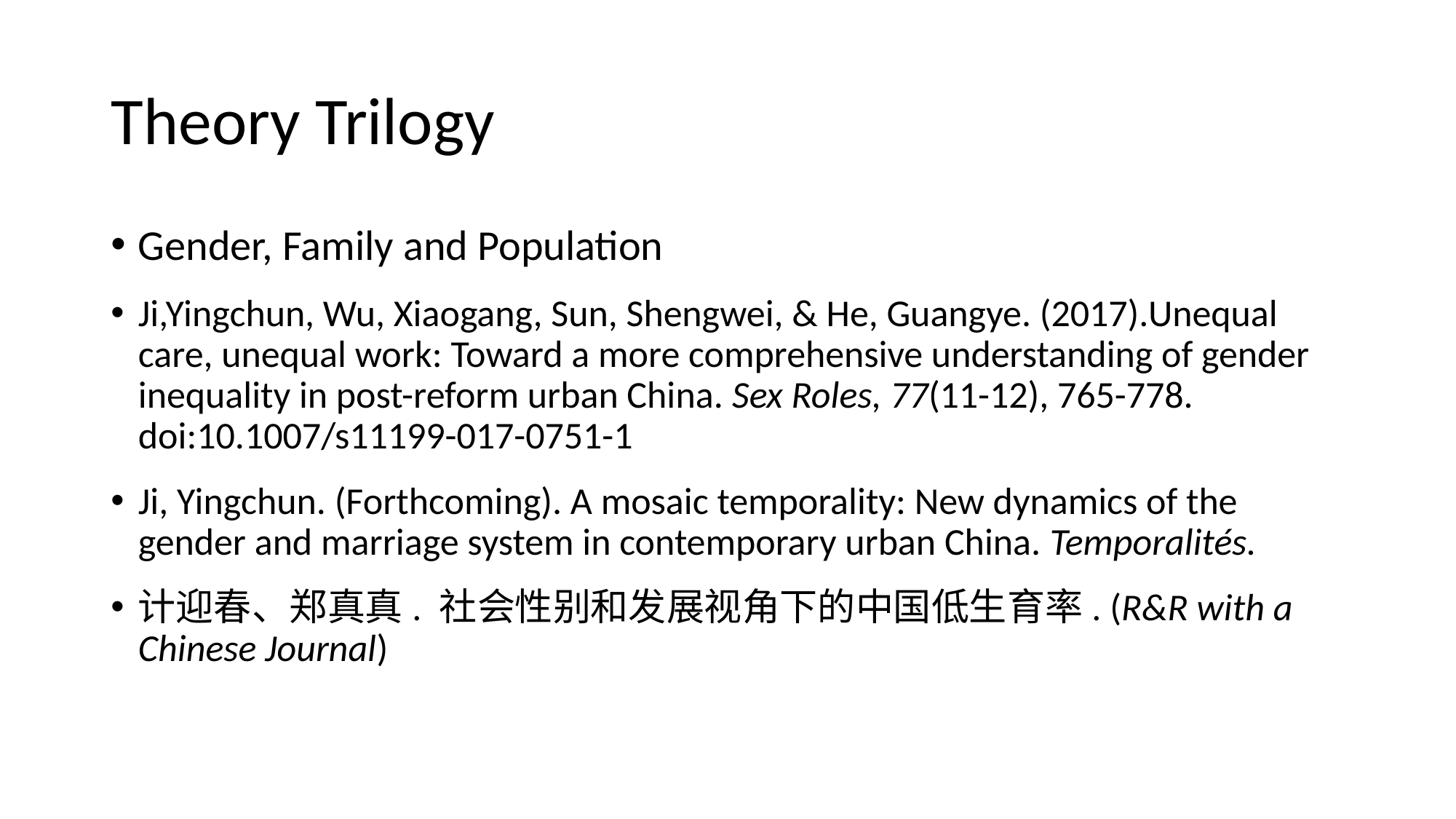

# Theory Trilogy
Gender, Family and Population
Ji,Yingchun, Wu, Xiaogang, Sun, Shengwei, & He, Guangye. (2017).Unequal care, unequal work: Toward a more comprehensive understanding of gender inequality in post-reform urban China. Sex Roles, 77(11-12), 765-778. doi:10.1007/s11199-017-0751-1
Ji, Yingchun. (Forthcoming). A mosaic temporality: New dynamics of the gender and marriage system in contemporary urban China. Temporalités.
计迎春、郑真真. 社会性别和发展视角下的中国低生育率. (R&R with a Chinese Journal)